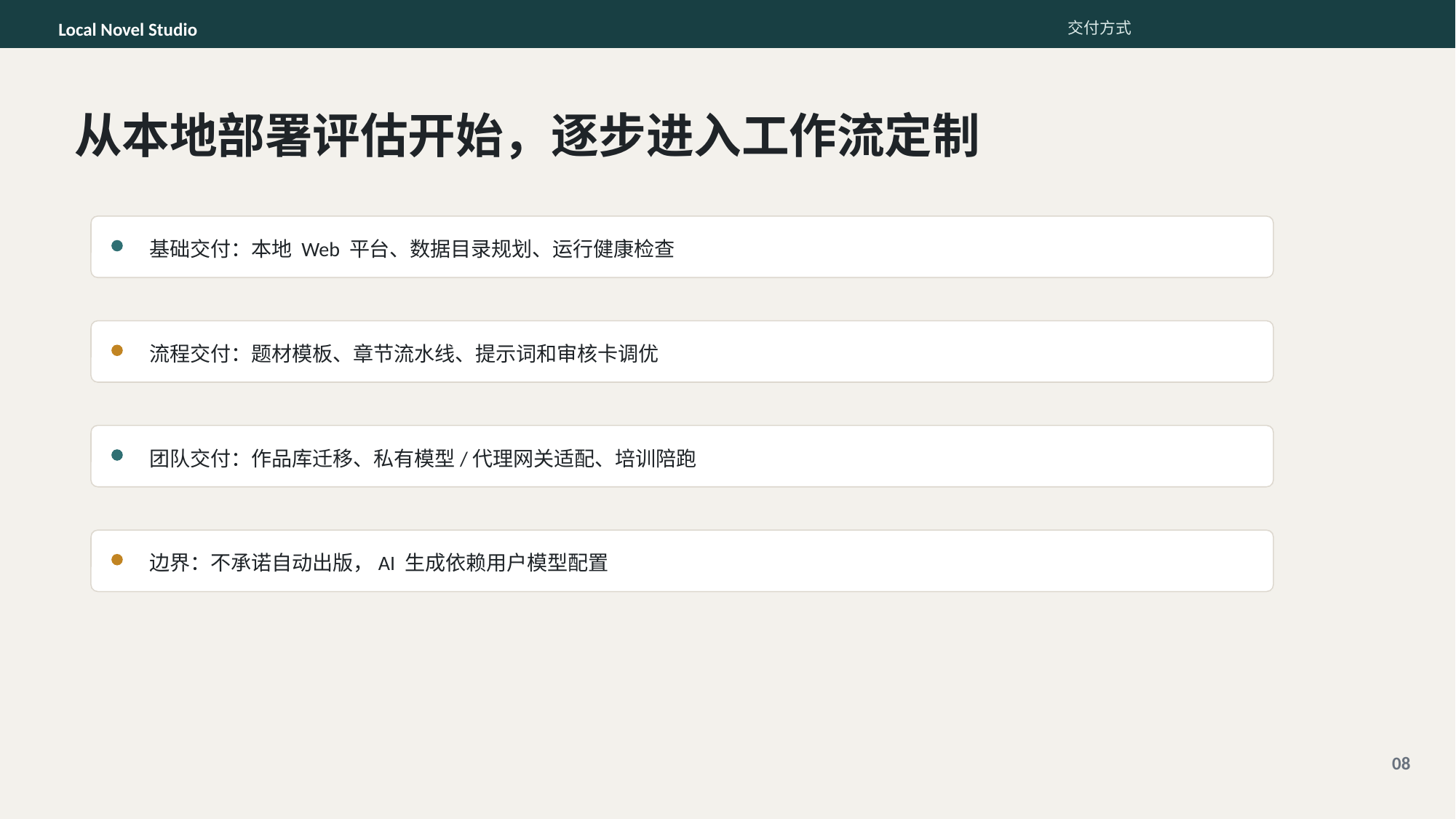

Local Novel Studio
交付方式
从本地部署评估开始，逐步进入工作流定制

基础交付：本地 Web 平台、数据目录规划、运行健康检查

流程交付：题材模板、章节流水线、提示词和审核卡调优

团队交付：作品库迁移、私有模型/代理网关适配、培训陪跑

边界：不承诺自动出版，AI 生成依赖用户模型配置

08